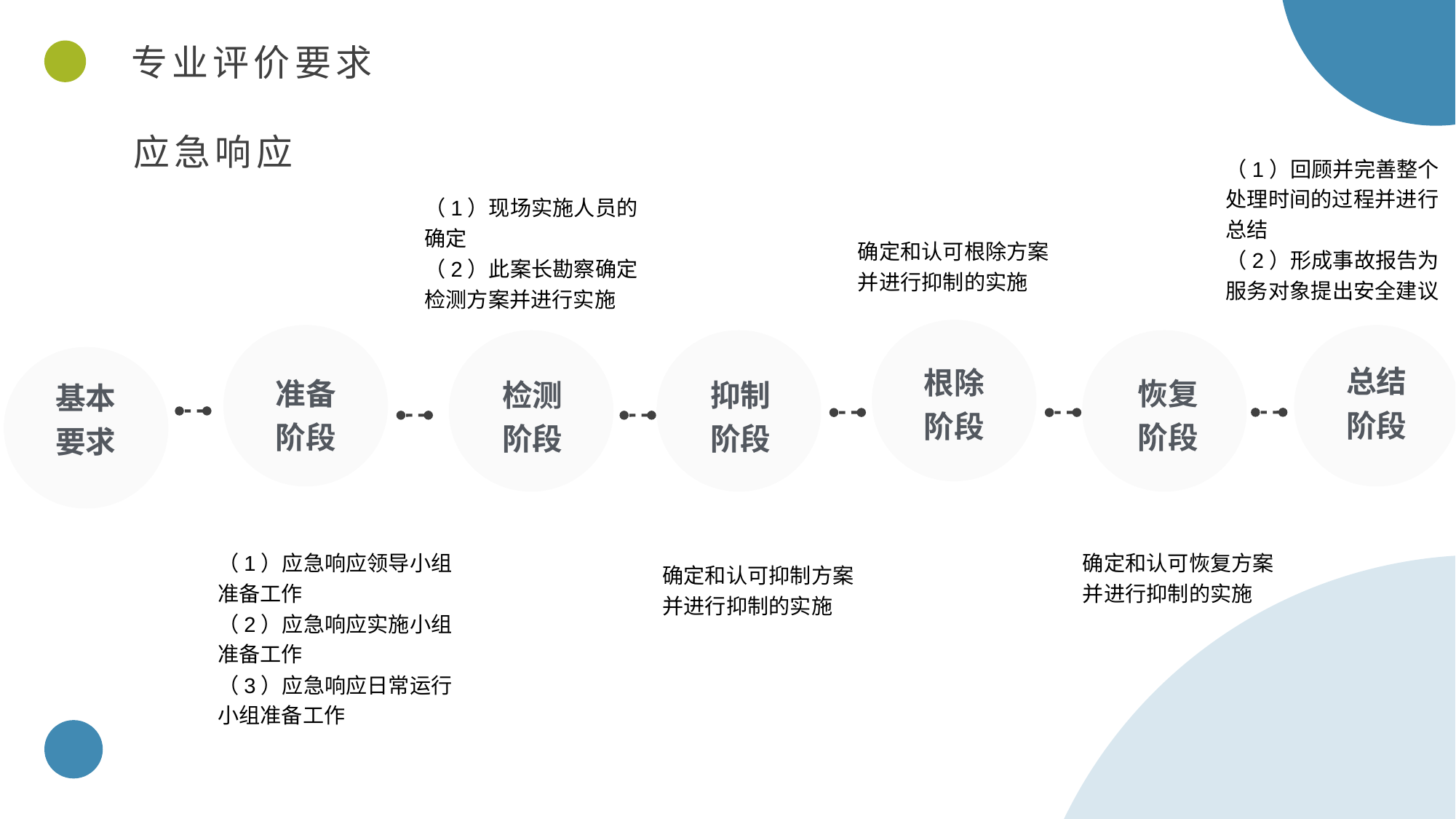

专业评价要求

应急响应
（1）回顾并完善整个处理时间的过程并进行总结
（2）形成事故报告为服务对象提出安全建议
（1）现场实施人员的确定
（2）此案长勘察确定检测方案并进行实施
确定和认可根除方案并进行抑制的实施

总结阶段
根除阶段
准备阶段
恢复阶段
检测阶段
抑制阶段
基本
要求

（1）应急响应领导小组准备工作
（2）应急响应实施小组准备工作
（3）应急响应日常运行小组准备工作
确定和认可恢复方案并进行抑制的实施
确定和认可抑制方案并进行抑制的实施